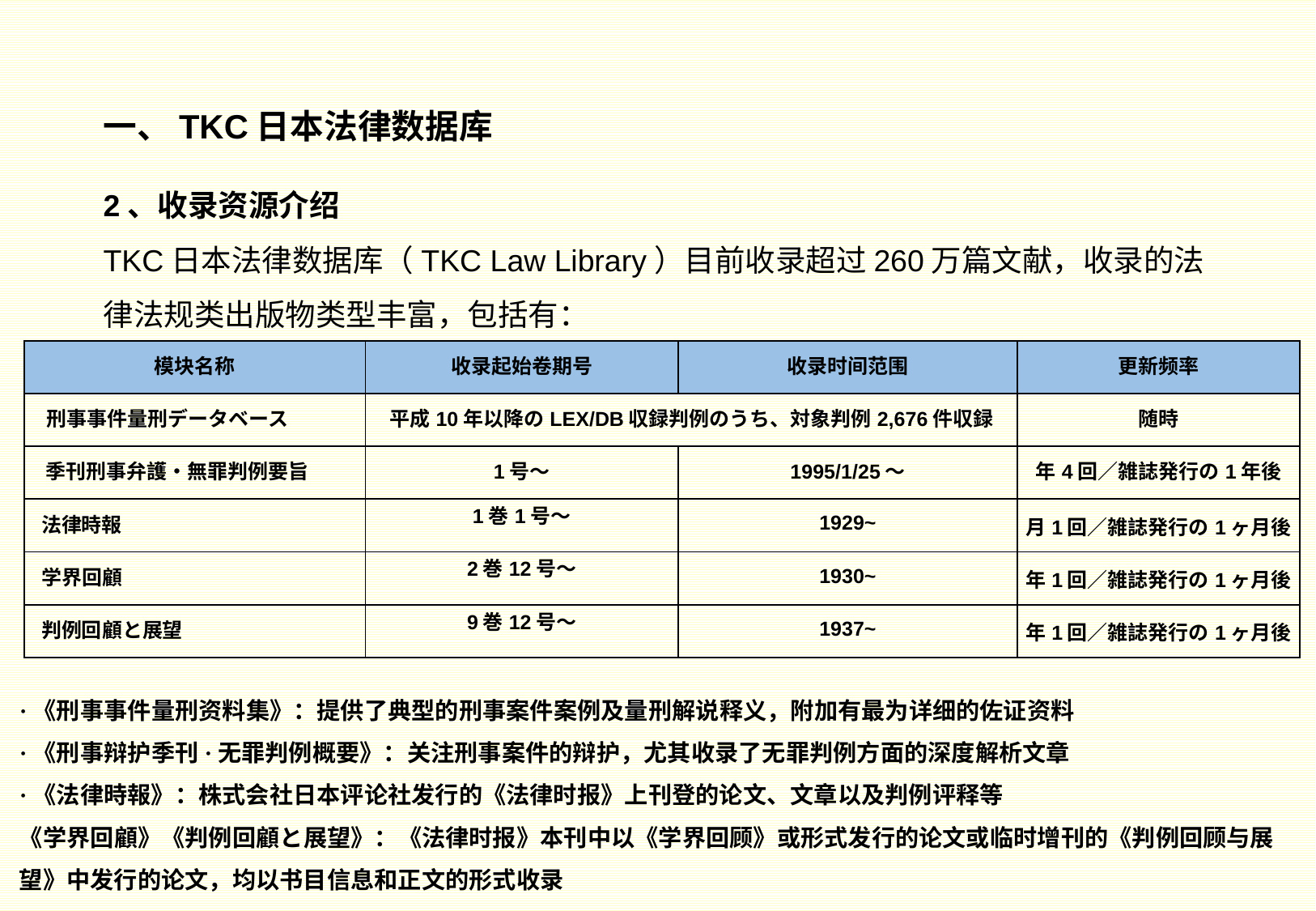

一、TKC日本法律数据库

2、收录资源介绍
TKC日本法律数据库（TKC Law Library）目前收录超过260万篇文献，收录的法律法规类出版物类型丰富，包括有：

| 模块名称 | 收录起始卷期号 | 收录时间范围 | 更新频率 |
| --- | --- | --- | --- |
| 刑事事件量刑データベース | 平成10年以降のLEX/DB収録判例のうち、対象判例2,676件収録 |  | 随時 |
| 季刊刑事弁護・無罪判例要旨 | 1号～ | 1995/1/25～ | 年4回／雑誌発行の1年後 |
| 法律時報 | 1巻1号～ | 1929~ | 月1回／雑誌発行の1ヶ月後 |
| 学界回顧 | 2巻12号～ | 1930~ | 年1回／雑誌発行の1ヶ月後 |
| 判例回顧と展望 | 9巻12号～ | 1937~ | 年1回／雑誌発行の1ヶ月後 |
·《刑事事件量刑资料集》：提供了典型的刑事案件案例及量刑解说释义，附加有最为详细的佐证资料
·《刑事辩护季刊·无罪判例概要》：关注刑事案件的辩护，尤其收录了无罪判例方面的深度解析文章
·《法律時報》：株式会社日本评论社发行的《法律时报》上刊登的论文、文章以及判例评释等
《学界回顧》《判例回顧と展望》：《法律时报》本刊中以《学界回顾》或形式发行的论文或临时增刊的《判例回顾与展望》中发行的论文，均以书目信息和正文的形式收录